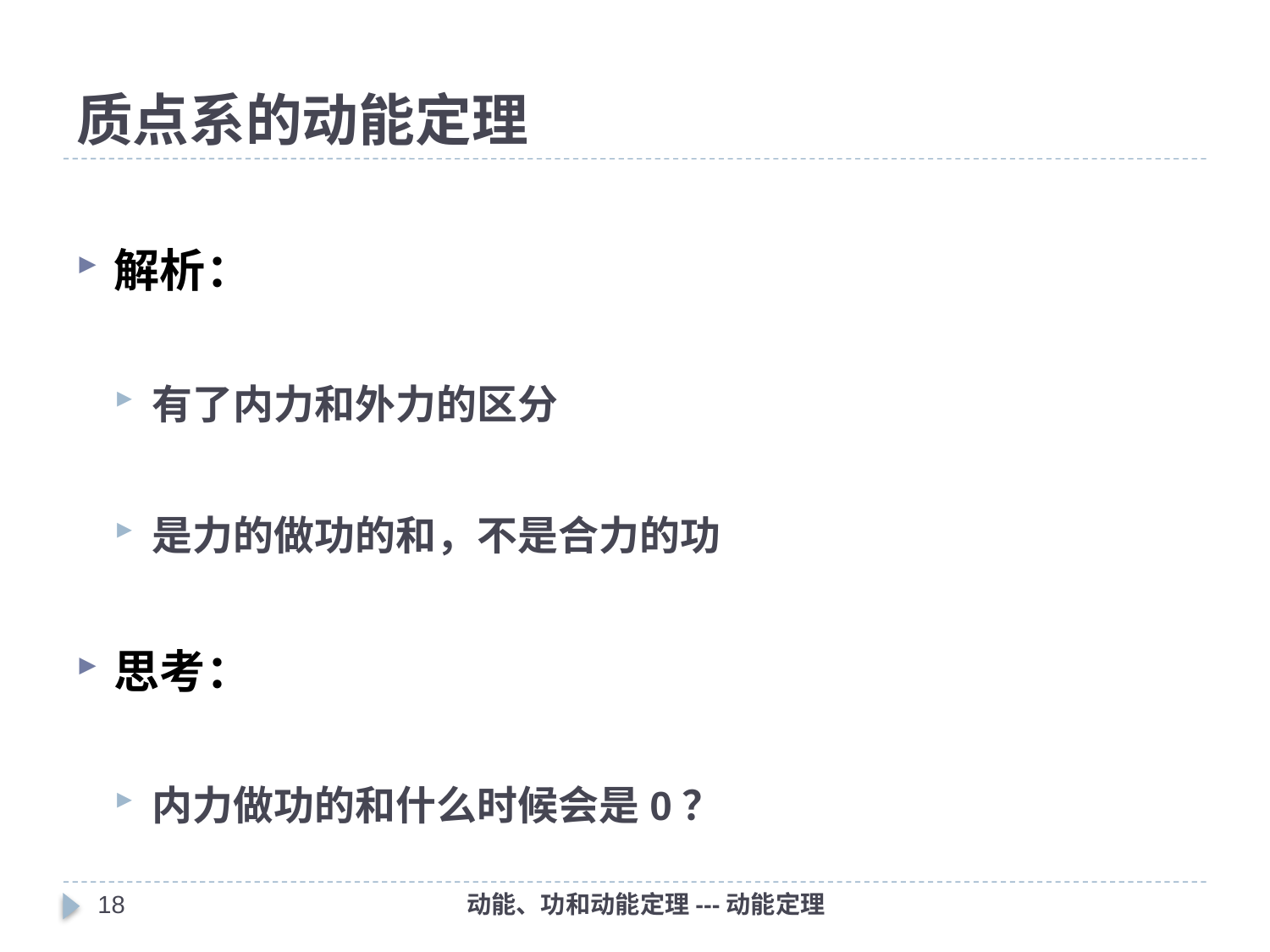

# 质点系的动能定理

解析：

有了内力和外力的区分

是力的做功的和，不是合力的功

思考：

内力做功的和什么时候会是0？
18
动能、功和动能定理---动能定理